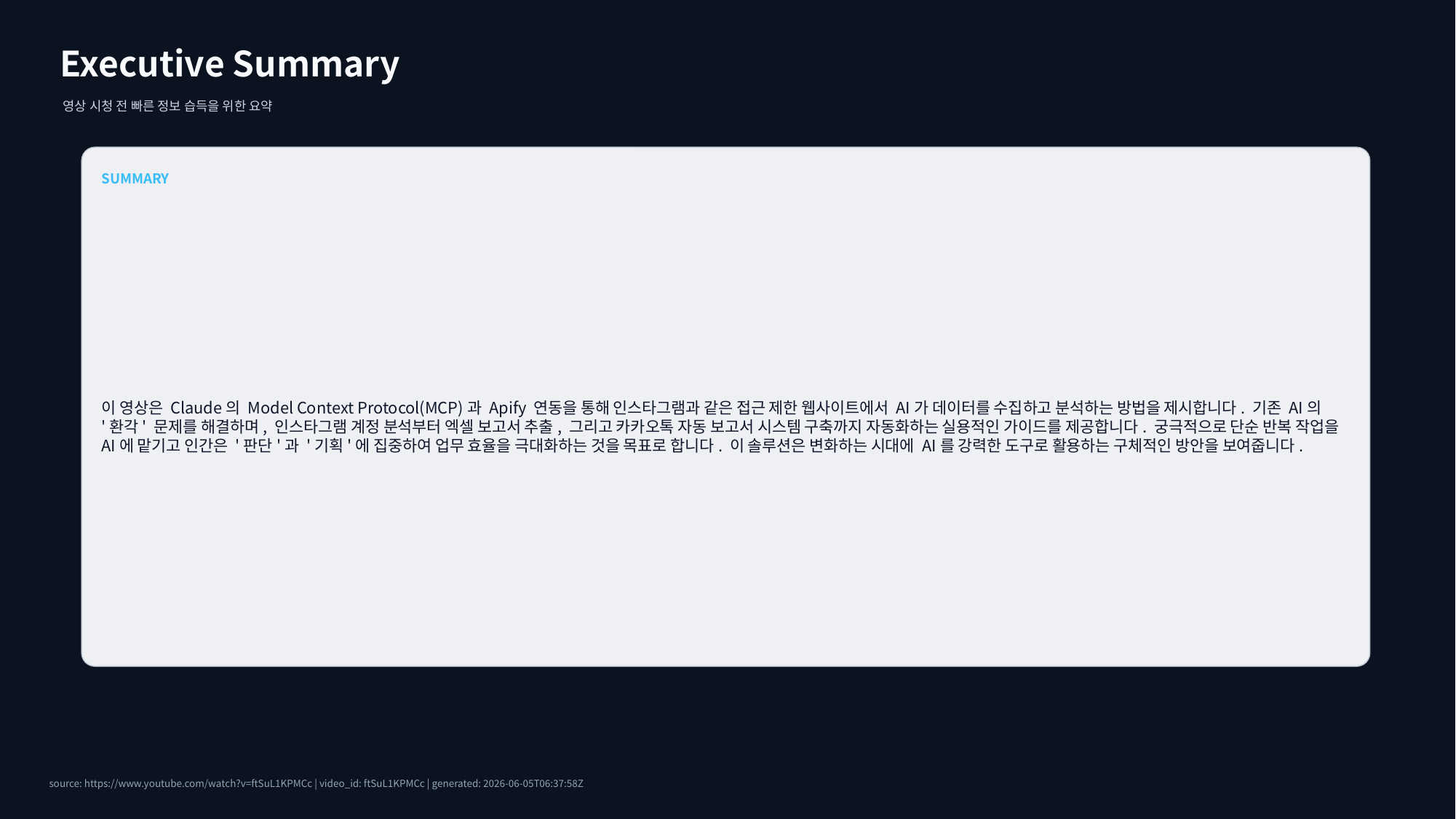

Executive Summary
영상 시청 전 빠른 정보 습득을 위한 요약

SUMMARY
이 영상은 Claude의 Model Context Protocol(MCP)과 Apify 연동을 통해 인스타그램과 같은 접근 제한 웹사이트에서 AI가 데이터를 수집하고 분석하는 방법을 제시합니다. 기존 AI의 '환각' 문제를 해결하며, 인스타그램 계정 분석부터 엑셀 보고서 추출, 그리고 카카오톡 자동 보고서 시스템 구축까지 자동화하는 실용적인 가이드를 제공합니다. 궁극적으로 단순 반복 작업을 AI에 맡기고 인간은 '판단'과 '기획'에 집중하여 업무 효율을 극대화하는 것을 목표로 합니다. 이 솔루션은 변화하는 시대에 AI를 강력한 도구로 활용하는 구체적인 방안을 보여줍니다.
source: https://www.youtube.com/watch?v=ftSuL1KPMCc | video_id: ftSuL1KPMCc | generated: 2026-06-05T06:37:58Z